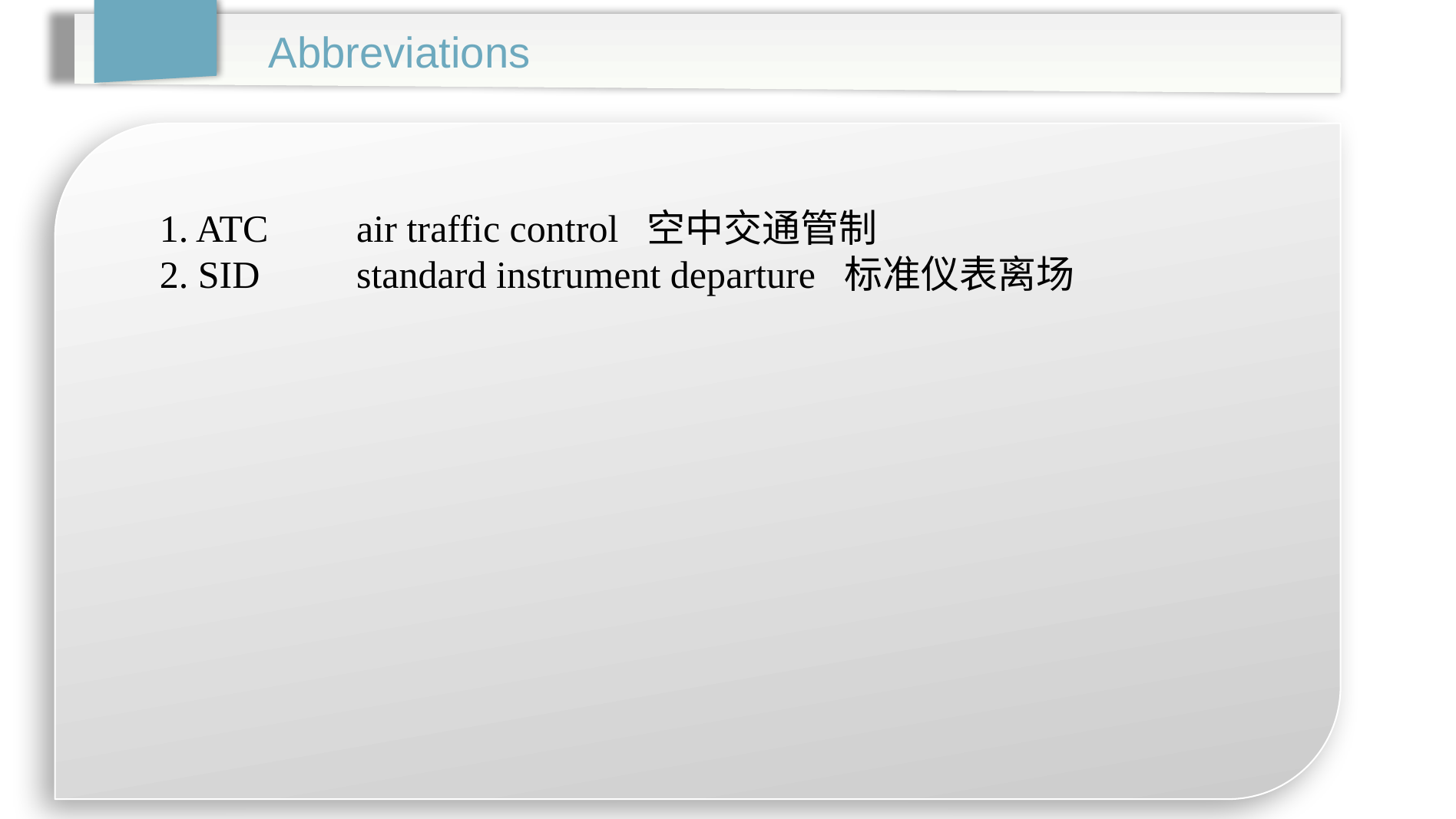

Abbreviations

1. ATC	air traffic control  空中交通管制
2. SID	standard instrument departure  标准仪表离场